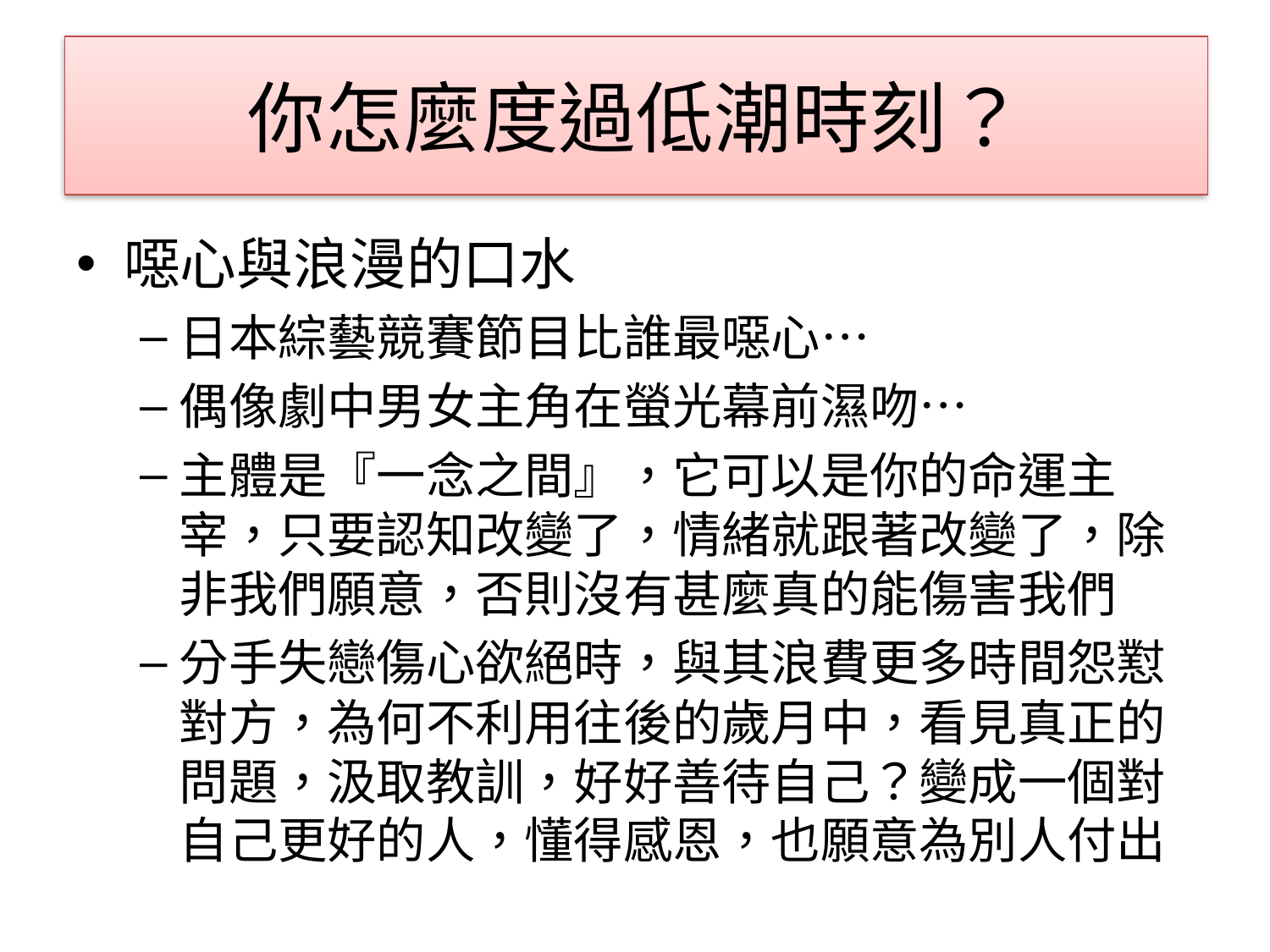

你怎麼度過低潮時刻？
#
噁心與浪漫的口水
日本綜藝競賽節目比誰最噁心…
偶像劇中男女主角在螢光幕前濕吻…
主體是『一念之間』，它可以是你的命運主宰，只要認知改變了，情緒就跟著改變了，除非我們願意，否則沒有甚麼真的能傷害我們
分手失戀傷心欲絕時，與其浪費更多時間怨懟對方，為何不利用往後的歲月中，看見真正的問題，汲取教訓，好好善待自己？變成一個對自己更好的人，懂得感恩，也願意為別人付出